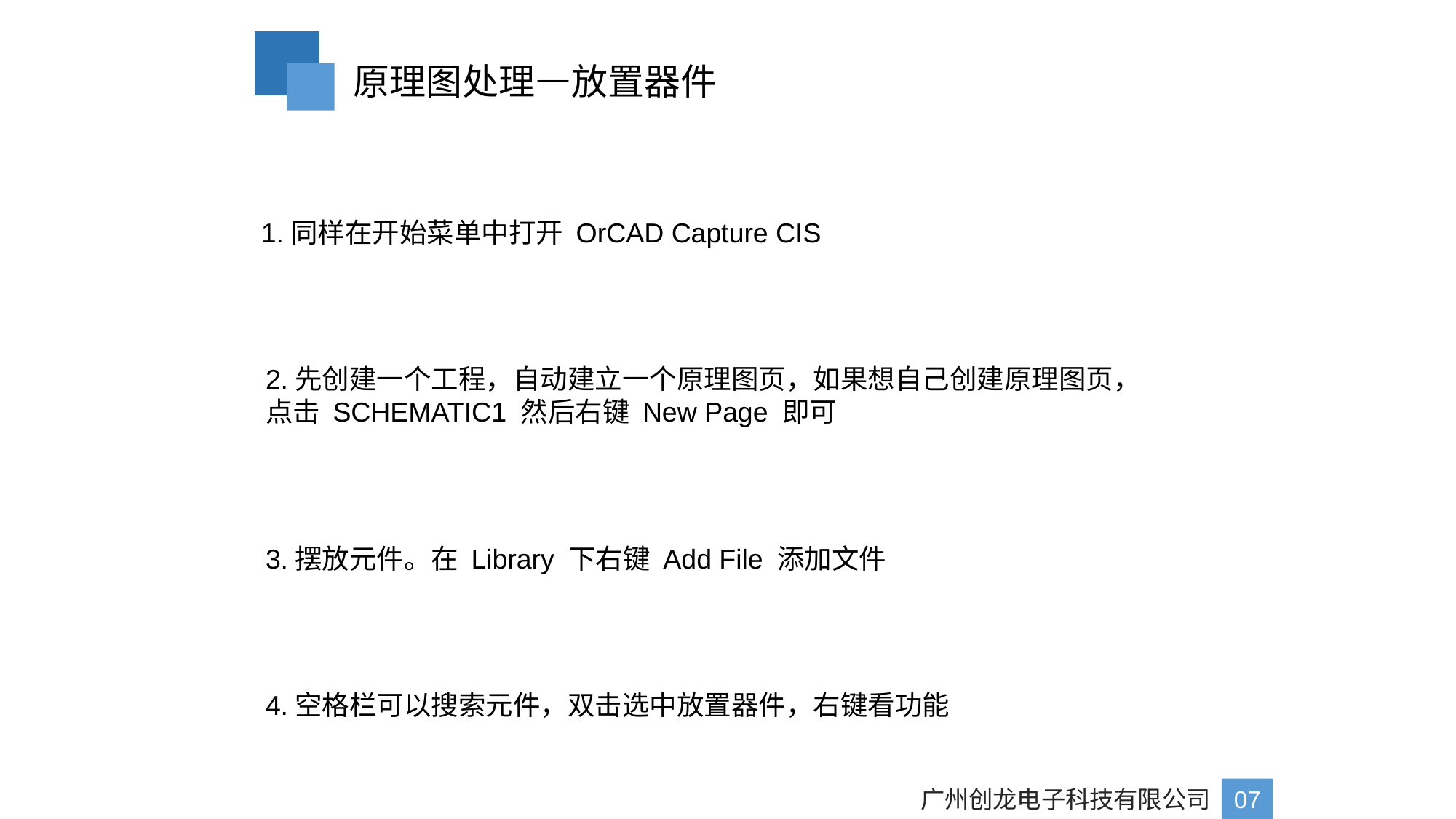

原理图处理—放置器件
1.同样在开始菜单中打开 OrCAD Capture CIS
2.先创建一个工程，自动建立一个原理图页，如果想自己创建原理图页，点击 SCHEMATIC1 然后右键 New Page 即可
3.摆放元件。在 Library 下右键 Add File 添加文件
4.空格栏可以搜索元件，双击选中放置器件，右键看功能
广州创龙电子科技有限公司
07